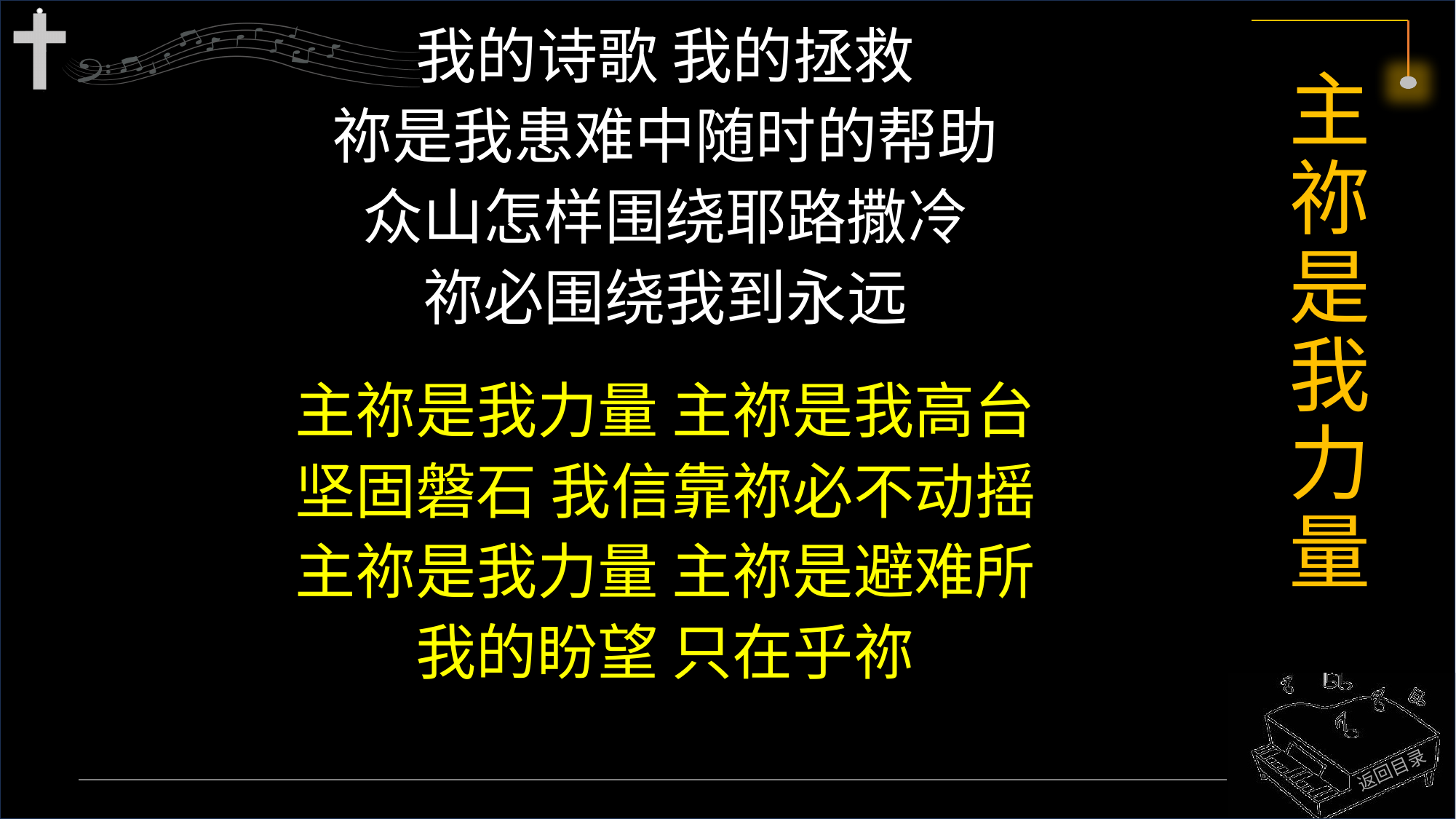

我的诗歌 我的拯救
祢是我患难中随时的帮助
众山怎样围绕耶路撒冷
祢必围绕我到永远

主祢是我力量 主祢是我高台
坚固磐石 我信靠祢必不动摇
主祢是我力量 主祢是避难所
我的盼望 只在乎祢
# 主祢是我力量